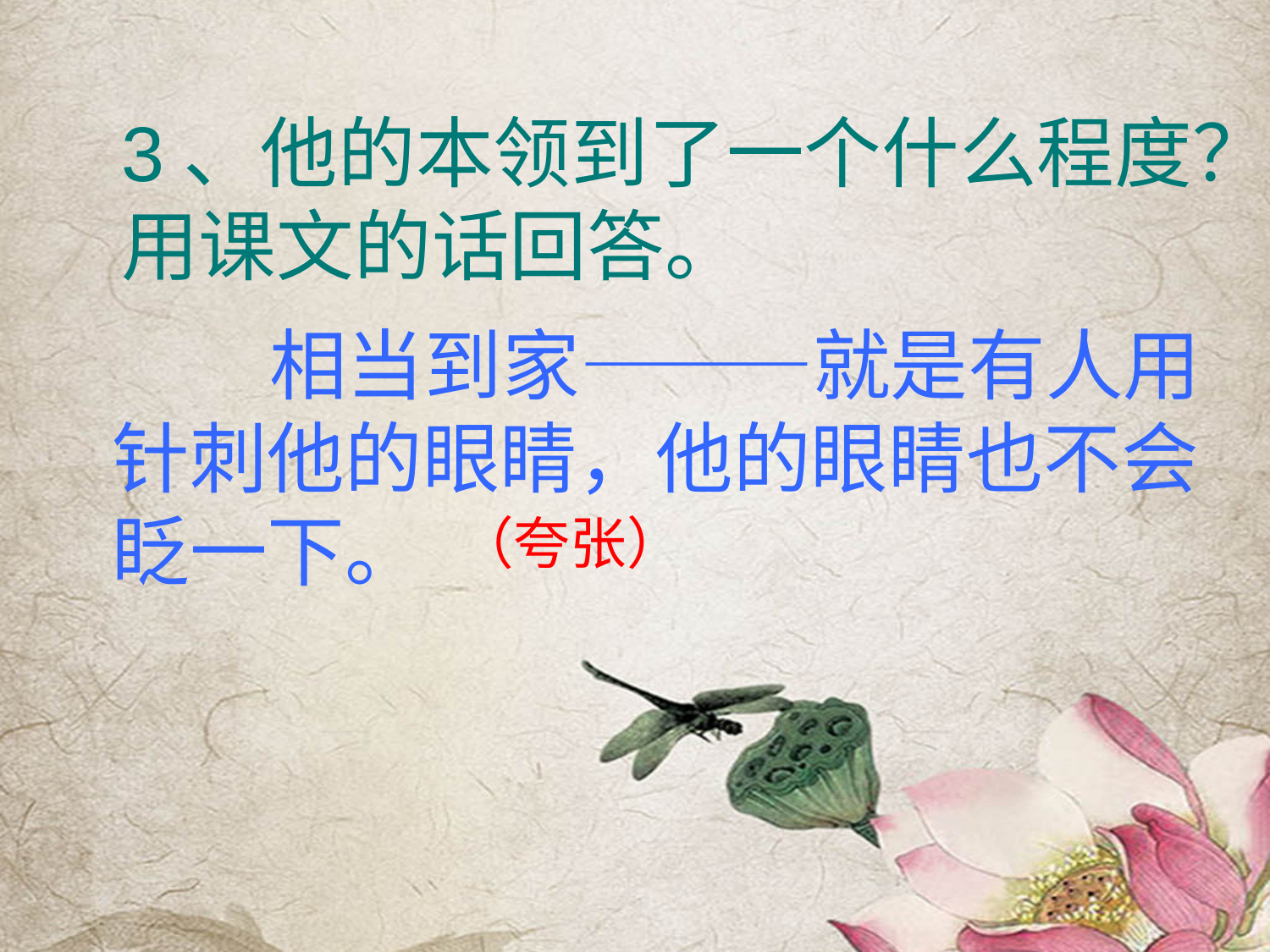

3、他的本领到了一个什么程度？用课文的话回答。
        相当到家———就是有人用针刺他的眼睛，他的眼睛也不会眨一下。
（夸张）